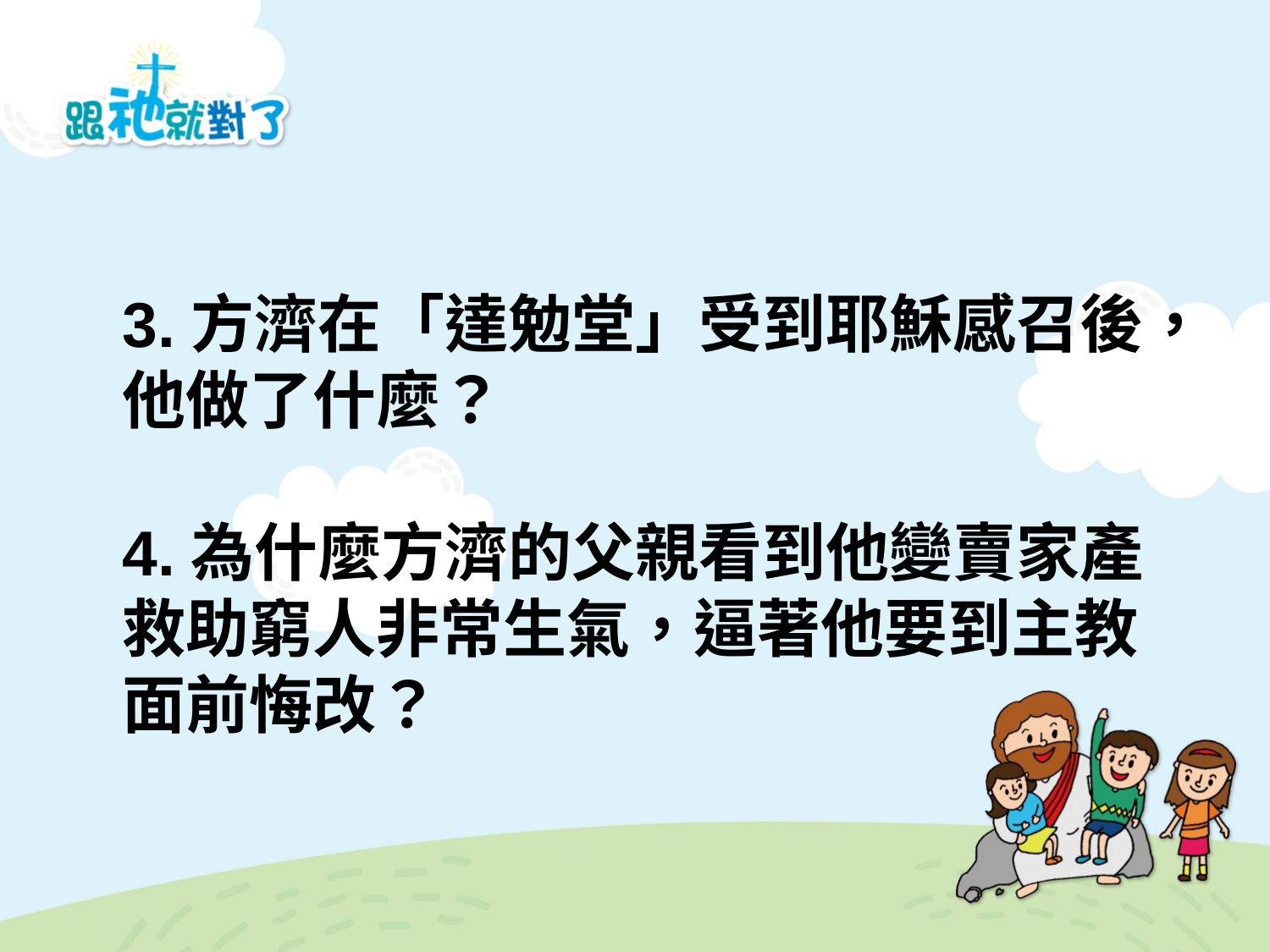

3.方濟在「達勉堂」受到耶穌感召後，他做了什麼？

4.為什麼方濟的父親看到他變賣家產救助窮人非常生氣，逼著他要到主教面前悔改？